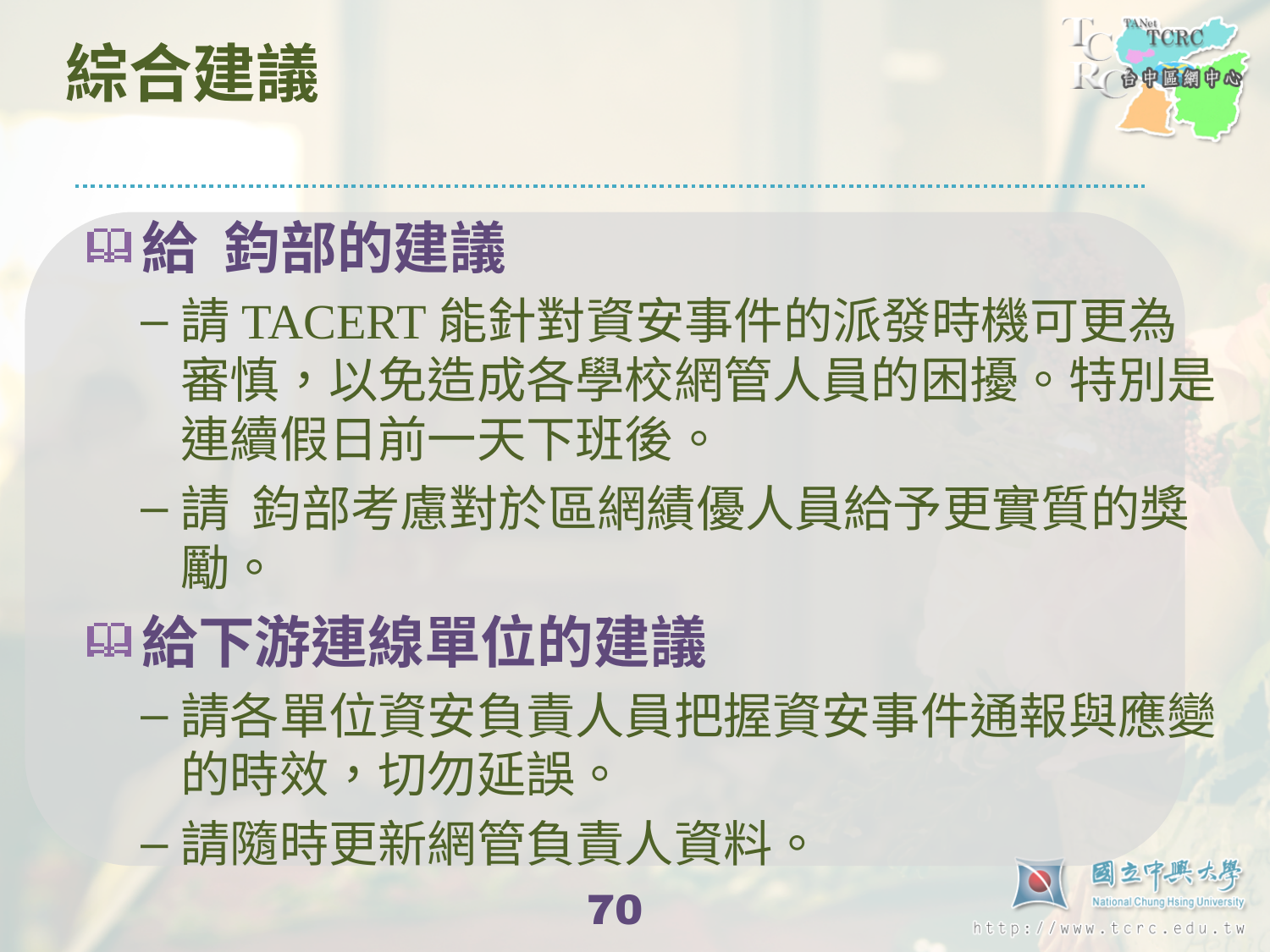

# 綜合建議
給  鈞部的建議
請TACERT能針對資安事件的派發時機可更為審慎，以免造成各學校網管人員的困擾。特別是連續假日前一天下班後。
請  鈞部考慮對於區網績優人員給予更實質的獎勵。
給下游連線單位的建議
請各單位資安負責人員把握資安事件通報與應變的時效，切勿延誤。
請隨時更新網管負責人資料。